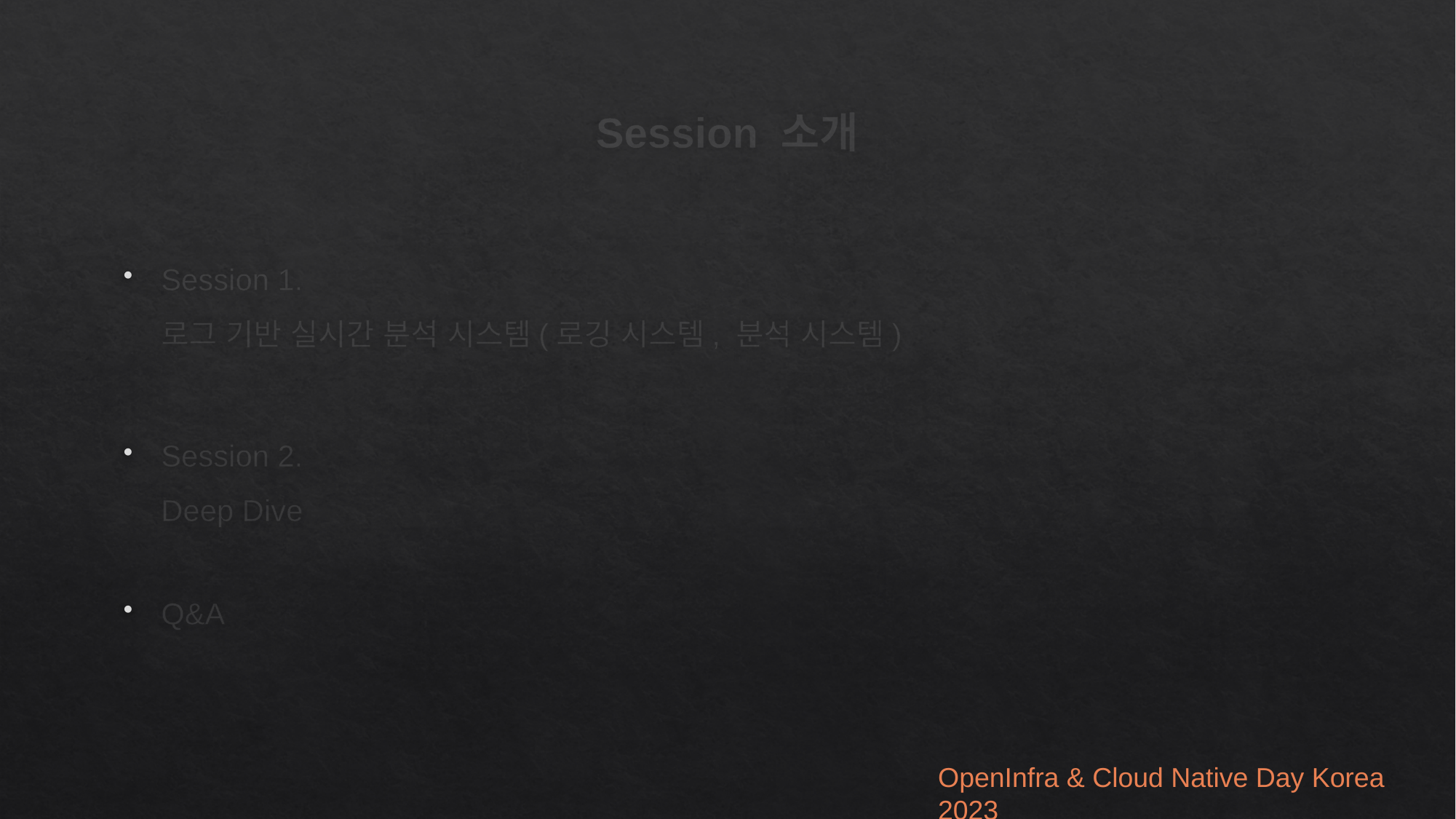

# Session 소개
Session 1.
로그 기반 실시간 분석 시스템(로깅 시스템, 분석 시스템)

Session 2.
Deep Dive

Q&A